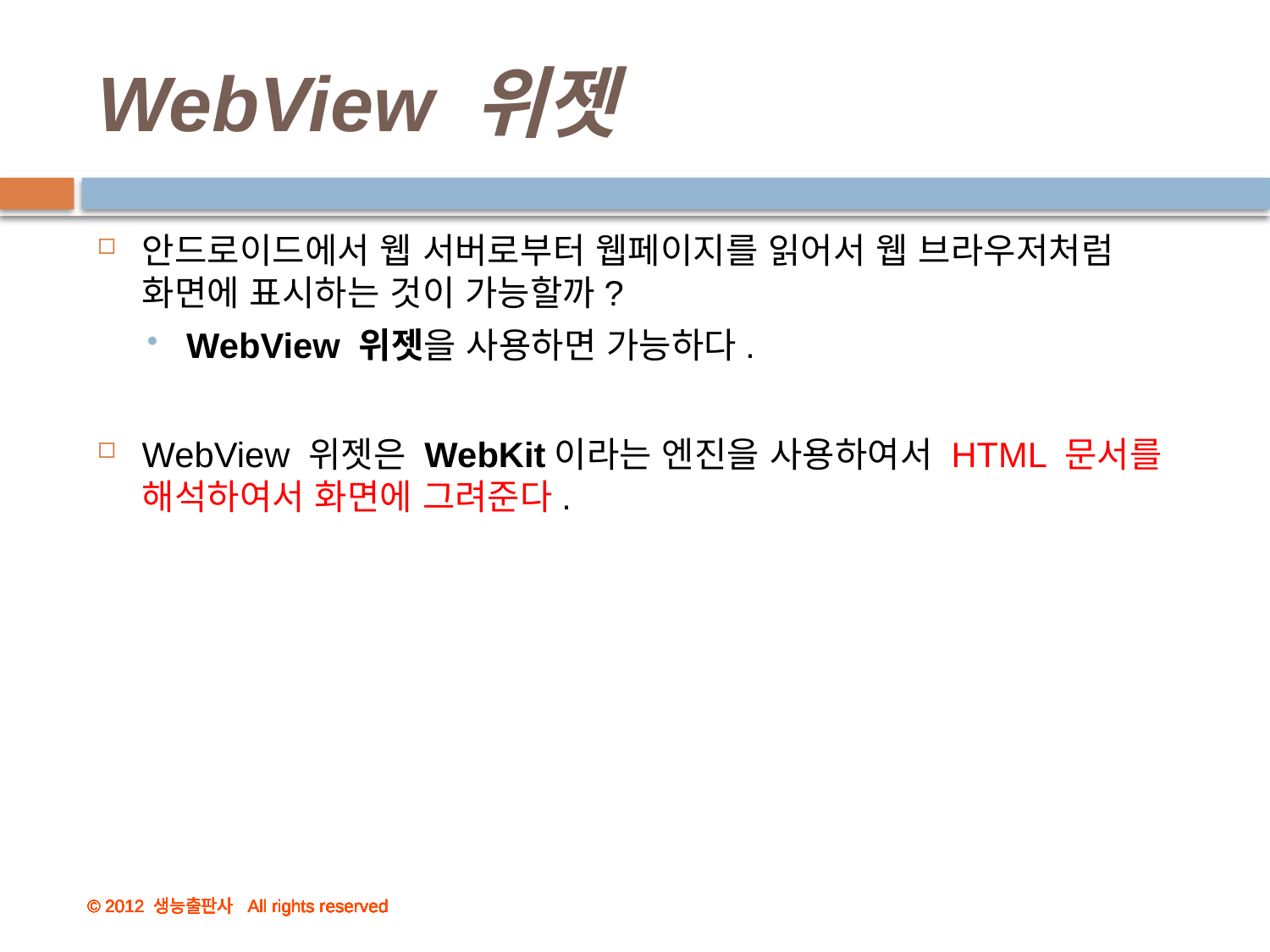

# WebView 위젯
안드로이드에서 웹 서버로부터 웹페이지를 읽어서 웹 브라우저처럼 화면에 표시하는 것이 가능할까?
WebView 위젯을 사용하면 가능하다.

WebView 위젯은 WebKit이라는 엔진을 사용하여서 HTML 문서를 해석하여서 화면에 그려준다.